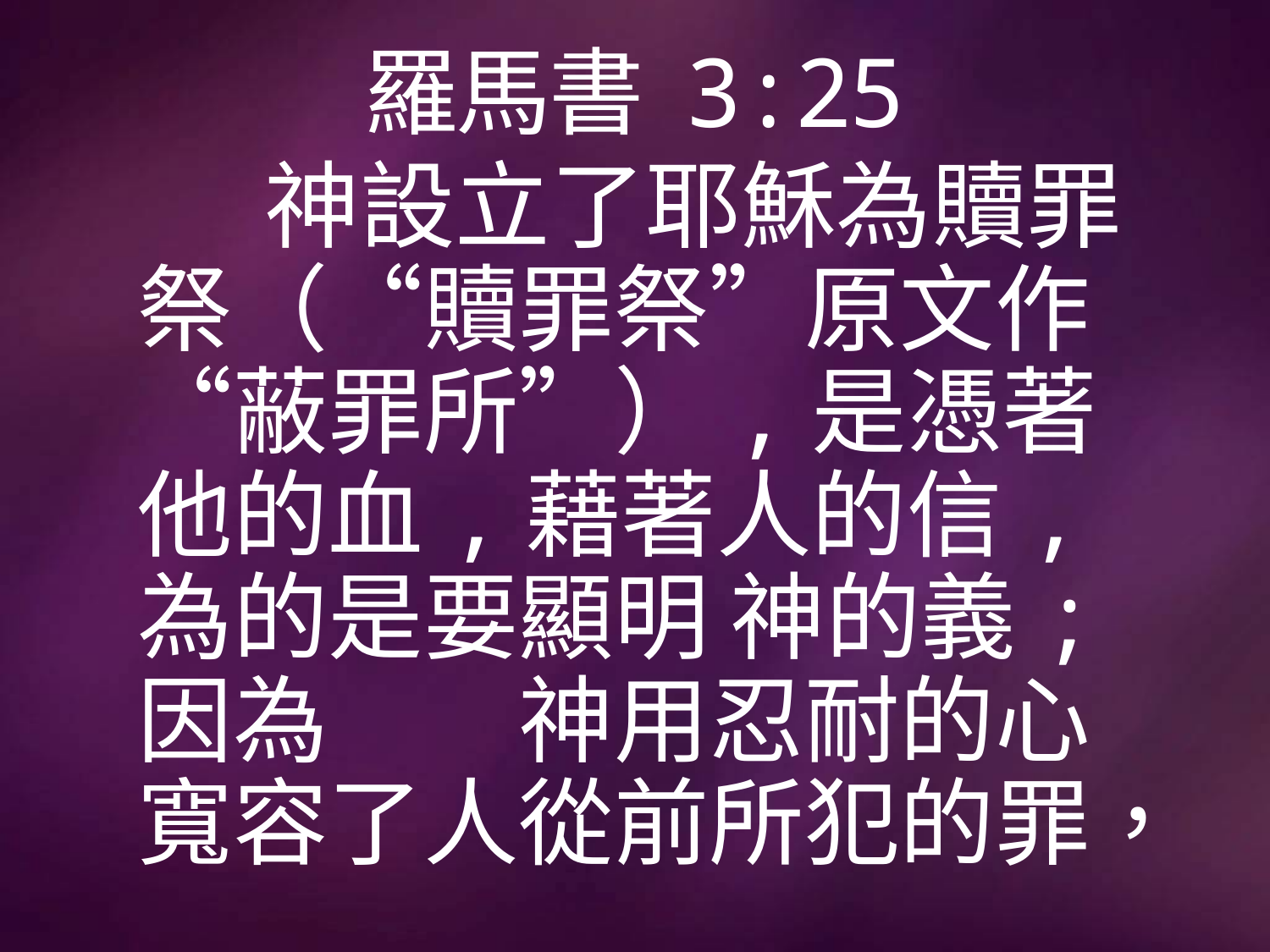

# 羅馬書 3:25
	神設立了耶穌為贖罪祭（“贖罪祭”原文作“蔽罪所”）,是憑著他的血,藉著人的信,為的是要顯明 神的義;因為　	神用忍耐的心寬容了人從前所犯的罪，